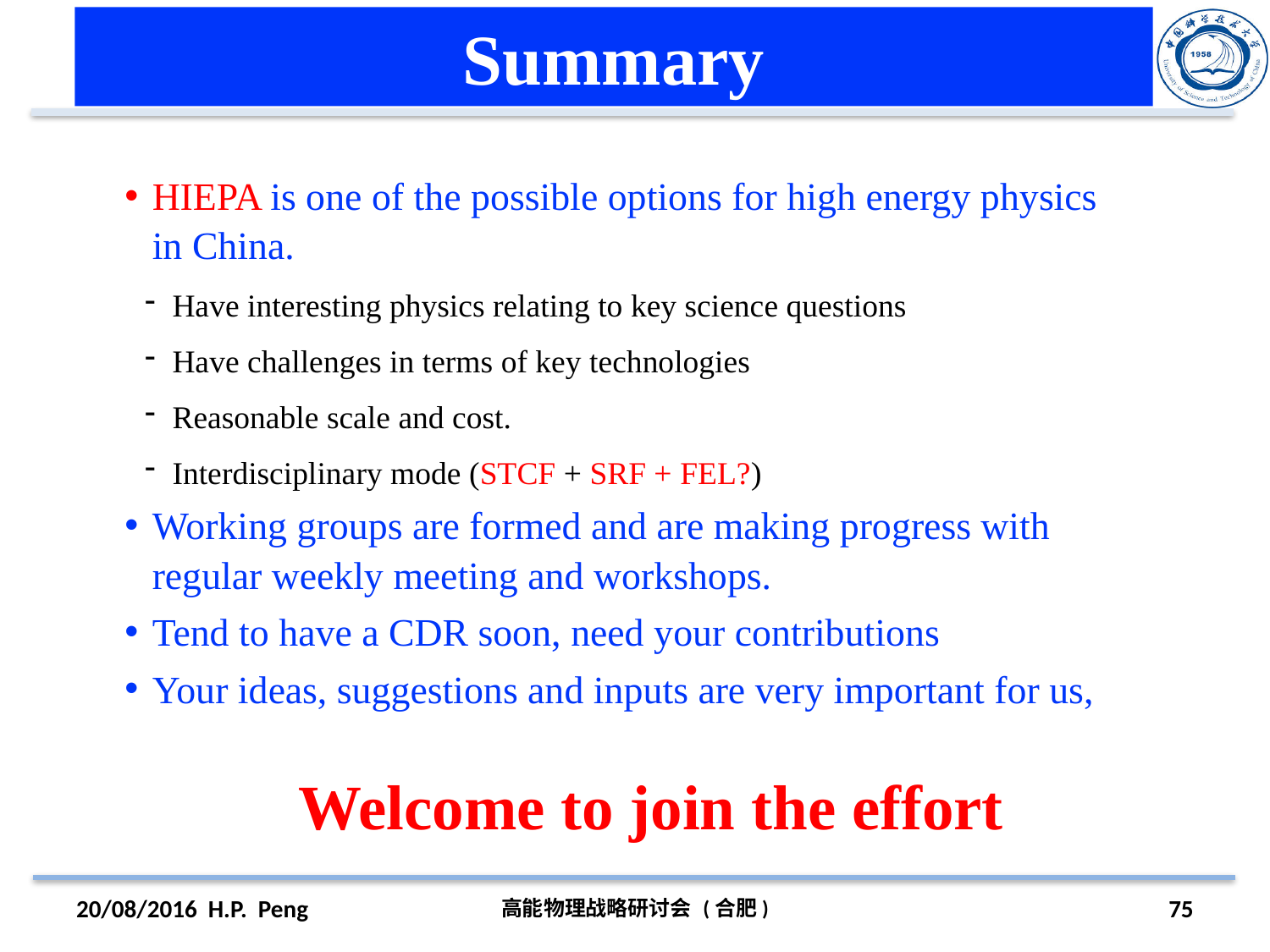

# Summary
HIEPA is one of the possible options for high energy physics in China.
Have interesting physics relating to key science questions
Have challenges in terms of key technologies
Reasonable scale and cost.
Interdisciplinary mode (STCF + SRF + FEL?)
Working groups are formed and are making progress with regular weekly meeting and workshops.
Tend to have a CDR soon, need your contributions
Your ideas, suggestions and inputs are very important for us,
Welcome to join the effort
20/08/2016  H.P.  Peng
高能物理战略研讨会 (合肥)
75